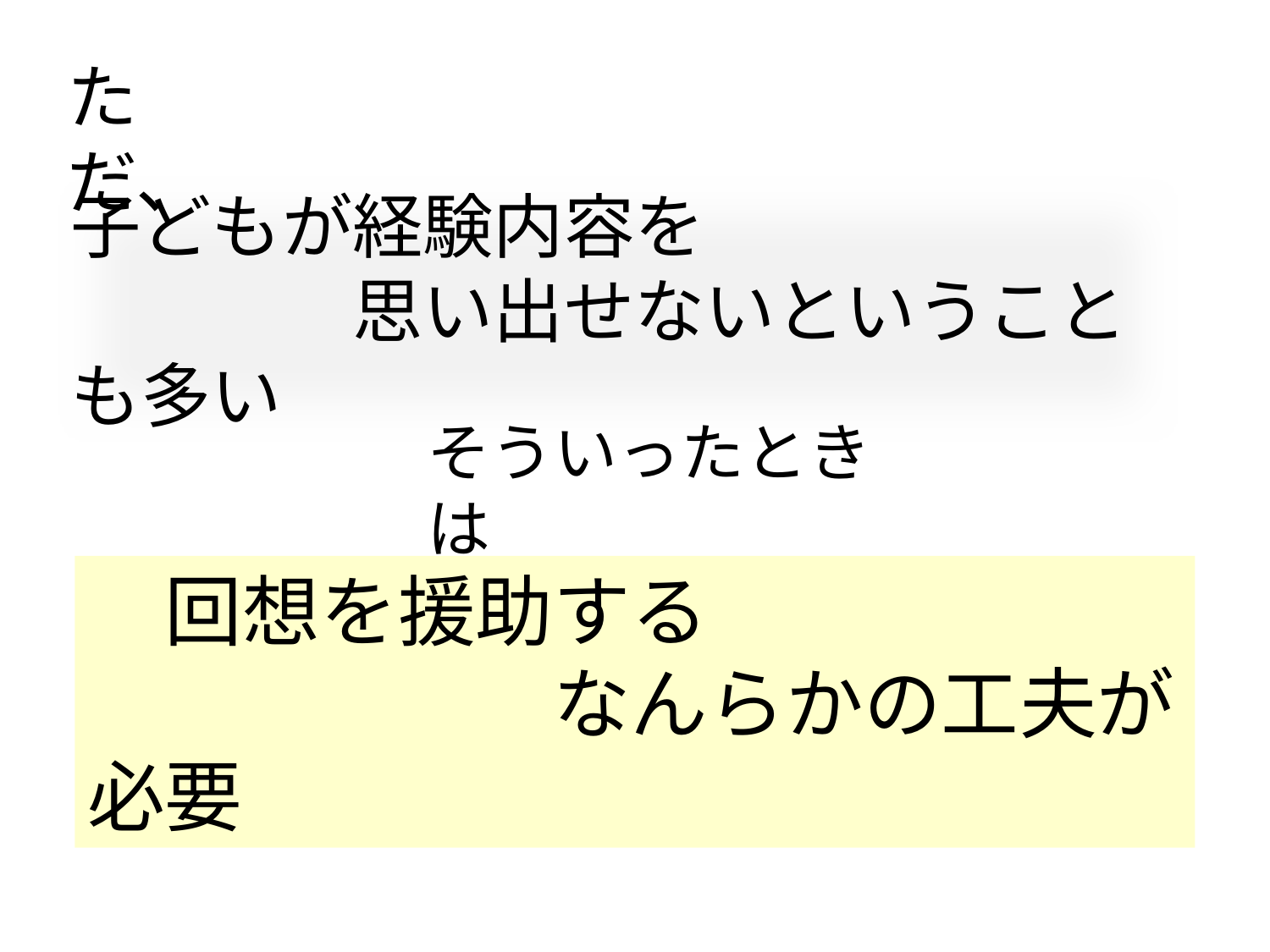

ただ、
子どもが経験内容を
　　　　思い出せないということも多い
そういったときは
　回想を援助する
　　　　　　なんらかの工夫が必要